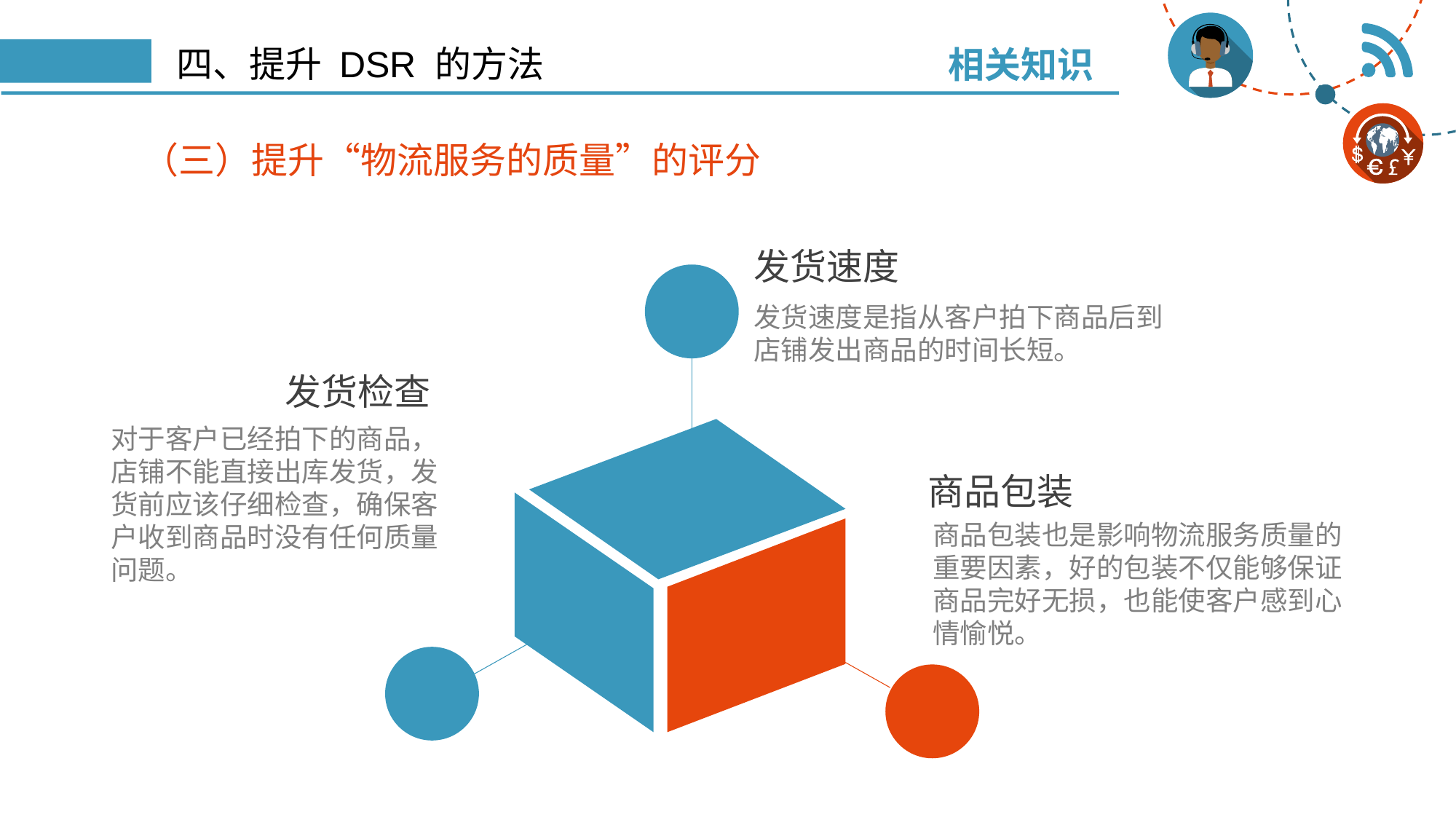

相关知识
# 四、提升 DSR 的方法
（三）提升“物流服务的质量”的评分
发货速度

发货速度是指从客户拍下商品后到店铺发出商品的时间长短。
发货检查
对于客户已经拍下的商品，店铺不能直接出库发货，发货前应该仔细检查，确保客户收到商品时没有任何质量问题。

商品包装
商品包装也是影响物流服务质量的重要因素，好的包装不仅能够保证
商品完好无损，也能使客户感到心情愉悦。